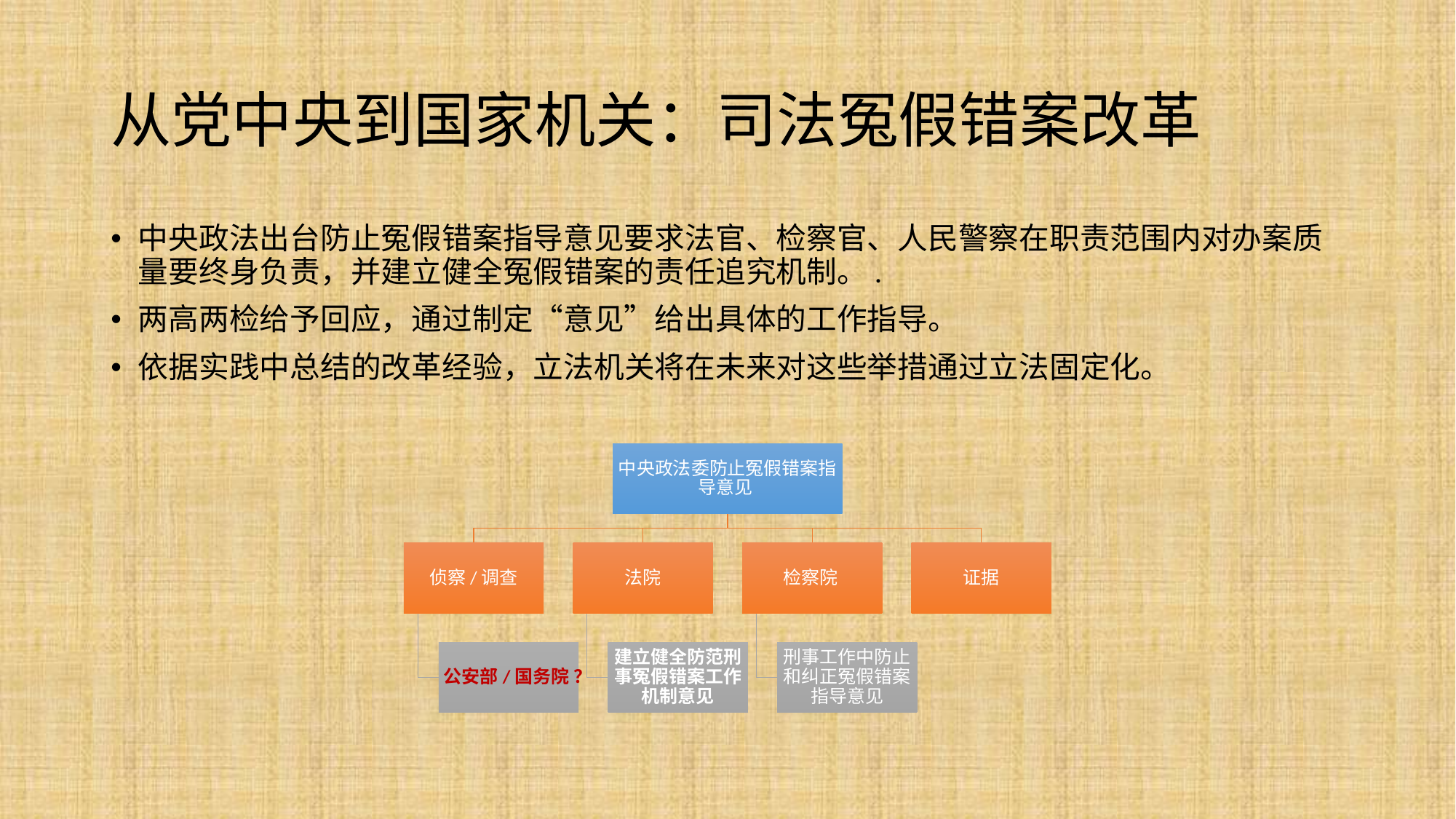

# 从党中央到国家机关：司法冤假错案改革
中央政法出台防止冤假错案指导意见要求法官、检察官、人民警察在职责范围内对办案质量要终身负责，并建立健全冤假错案的责任追究机制。.
两高两检给予回应，通过制定“意见”给出具体的工作指导。
依据实践中总结的改革经验，立法机关将在未来对这些举措通过立法固定化。

中央政法委防止冤假错案指导意见
侦察/调查
公安部/国务院 ？
法院
建立健全防范刑事冤假错案工作机制意见
检察院
刑事工作中防止和纠正冤假错案指导意见
证据